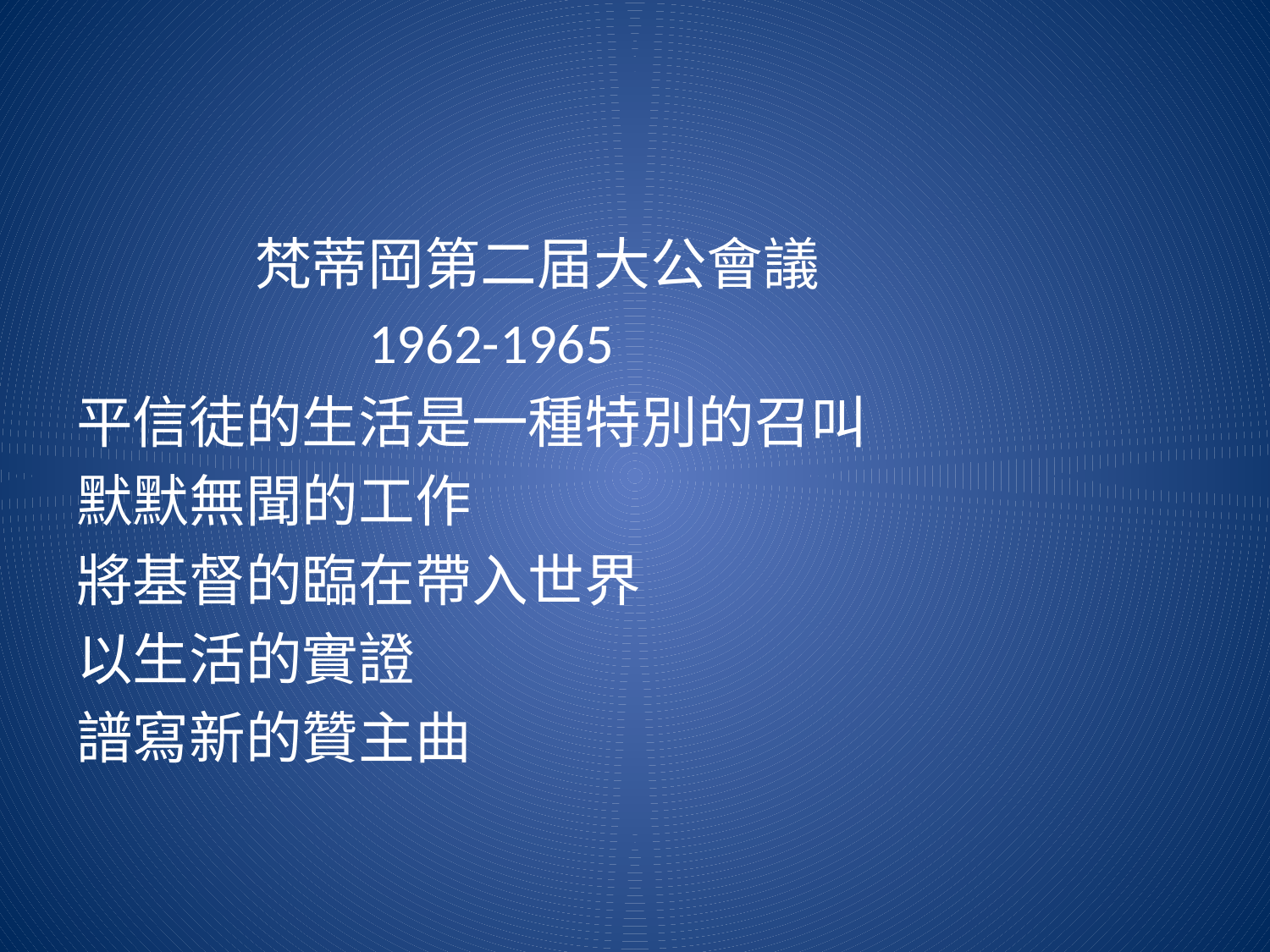

#
             梵蒂岡第二届大公會議
		   1962-1965
平信徒的生活是一種特別的召叫
默默無聞的工作
將基督的臨在帶入世界
以生活的實證
譜寫新的贊主曲